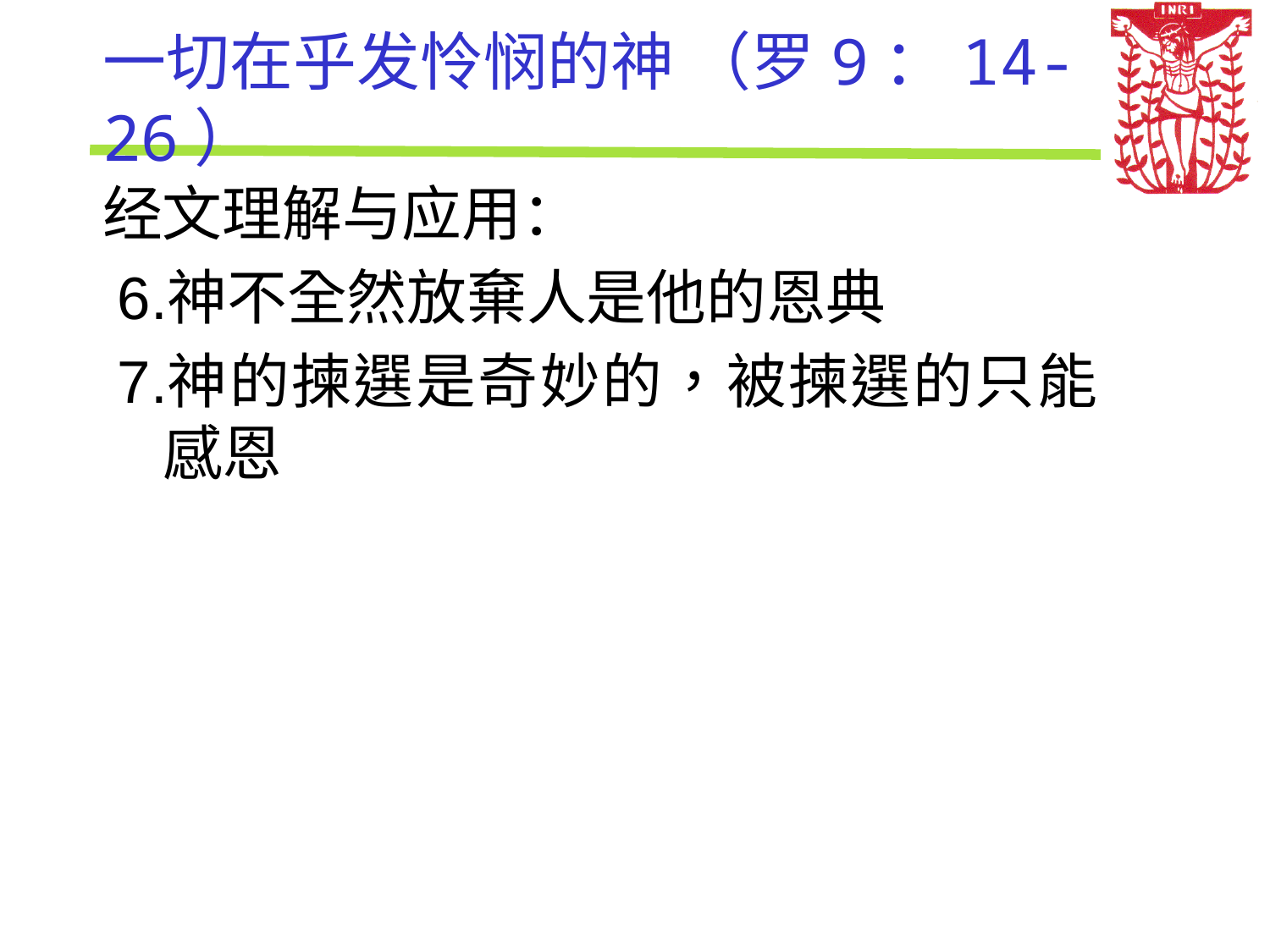

# 一切在乎发怜悯的神 （罗9：14-26）
经文理解与应用：
神不全然放棄人是他的恩典
神的揀選是奇妙的，被揀選的只能感恩